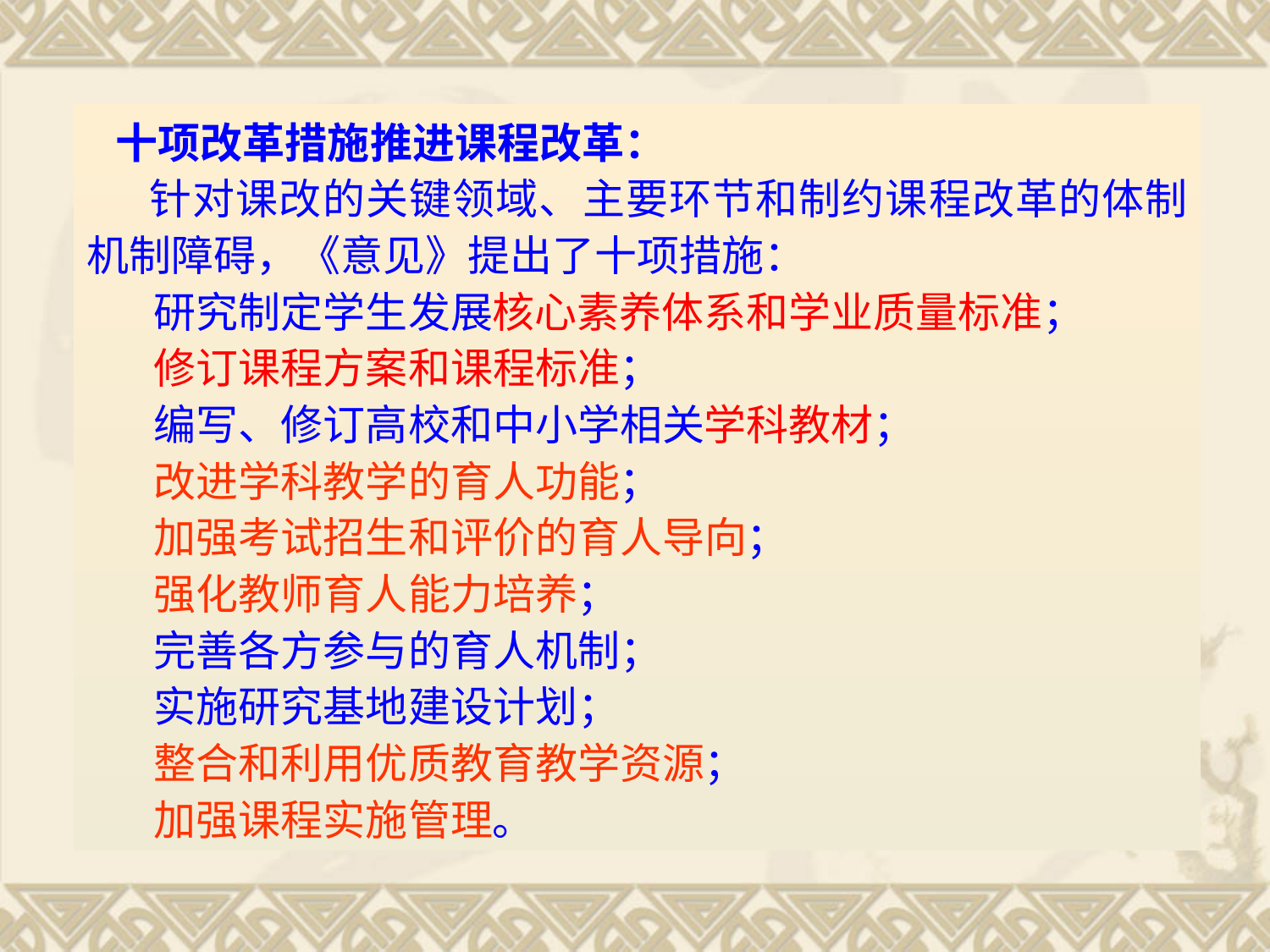

十项改革措施推进课程改革：
     针对课改的关键领域、主要环节和制约课程改革的体制机制障碍，《意见》提出了十项措施：
      研究制定学生发展核心素养体系和学业质量标准；
      修订课程方案和课程标准；
      编写、修订高校和中小学相关学科教材；
      改进学科教学的育人功能；
      加强考试招生和评价的育人导向；
      强化教师育人能力培养；
      完善各方参与的育人机制；
      实施研究基地建设计划；
      整合和利用优质教育教学资源；
      加强课程实施管理。